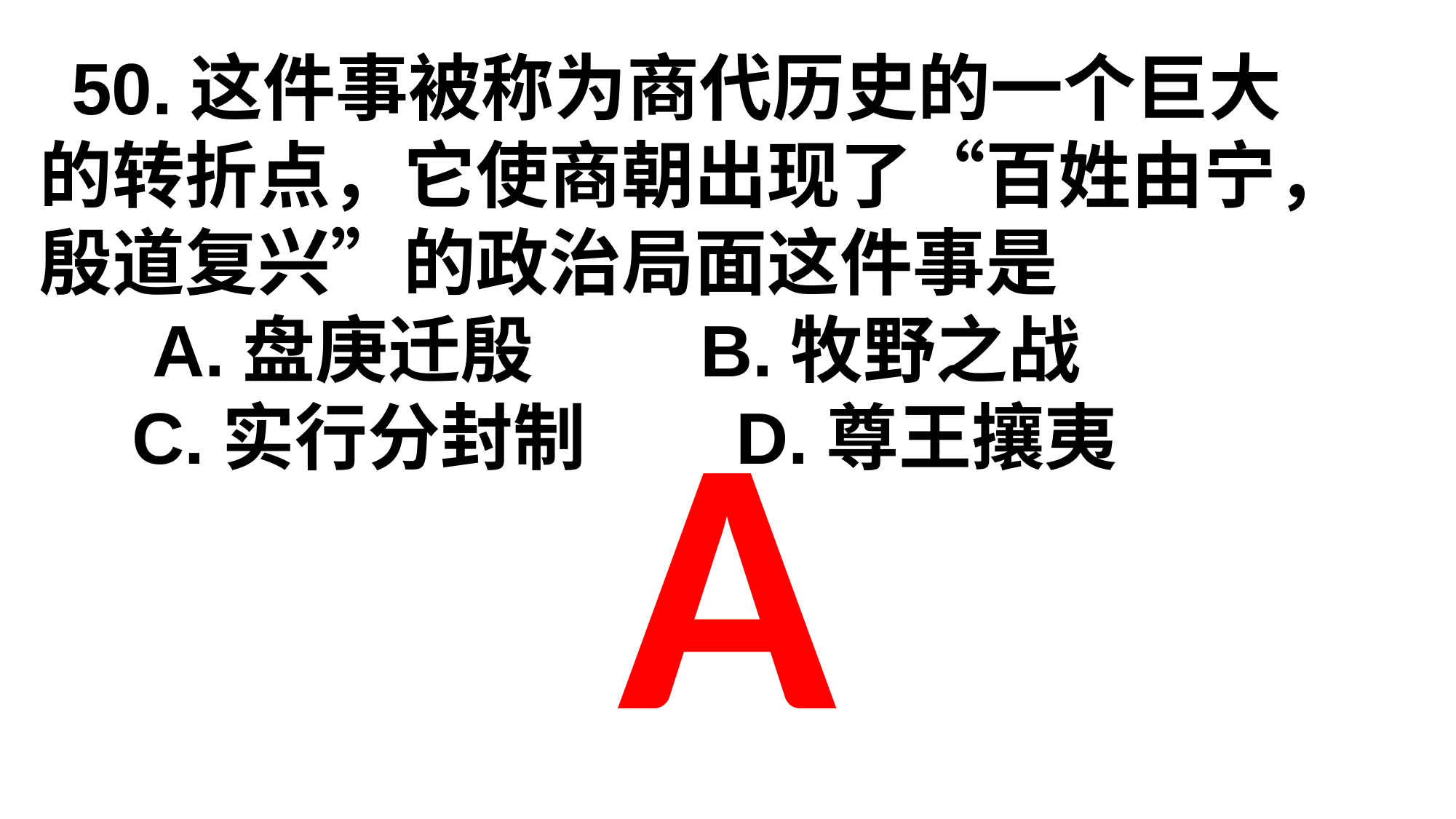

50.这件事被称为商代历史的一个巨大的转折点，它使商朝出现了“百姓由宁，殷道复兴”的政治局面这件事是
    A.盘庚迁殷         B.牧野之战
   C.实行分封制        D.尊王攘夷
A